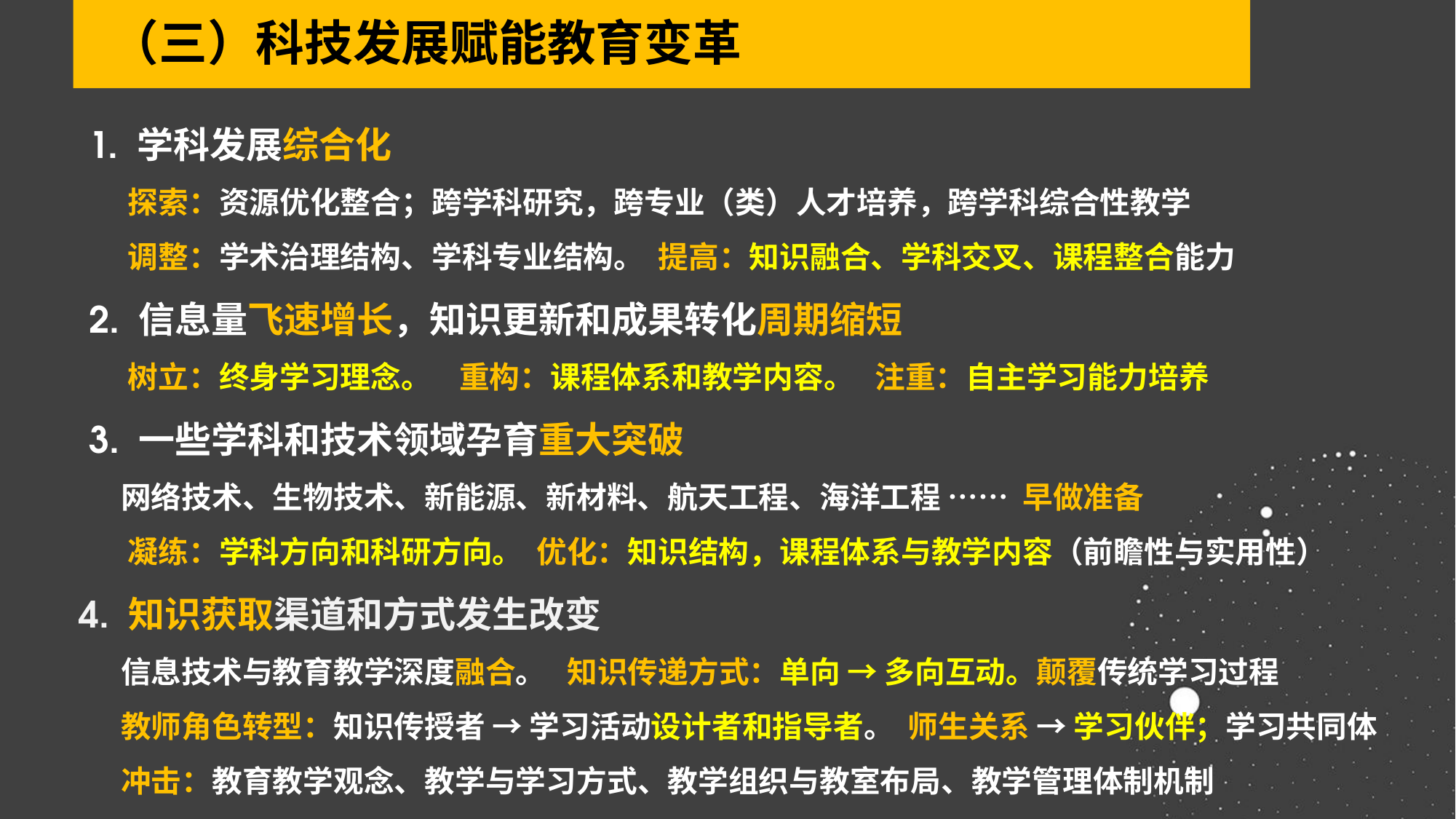

（三）科技发展赋能教育变革

 1. 学科发展综合化
      探索：资源优化整合；跨学科研究，跨专业（类）人才培养，跨学科综合性教学
      调整：学术治理结构、学科专业结构。  提高：知识融合、学科交叉、课程整合能力
 2. 信息量飞速增长，知识更新和成果转化周期缩短
      树立：终身学习理念。    重构：课程体系和教学内容。   注重：自主学习能力培养
 3. 一些学科和技术领域孕育重大突破
     网络技术、生物技术、新能源、新材料、航天工程、海洋工程 ……  早做准备
      凝练：学科方向和科研方向。  优化：知识结构，课程体系与教学内容（前瞻性与实用性）
4. 知识获取渠道和方式发生改变
     信息技术与教育教学深度融合。   知识传递方式：单向 → 多向互动。颠覆传统学习过程
     教师角色转型：知识传授者 → 学习活动设计者和指导者。  师生关系 → 学习伙伴；学习共同体
     冲击：教育教学观念、教学与学习方式、教学组织与教室布局、教学管理体制机制